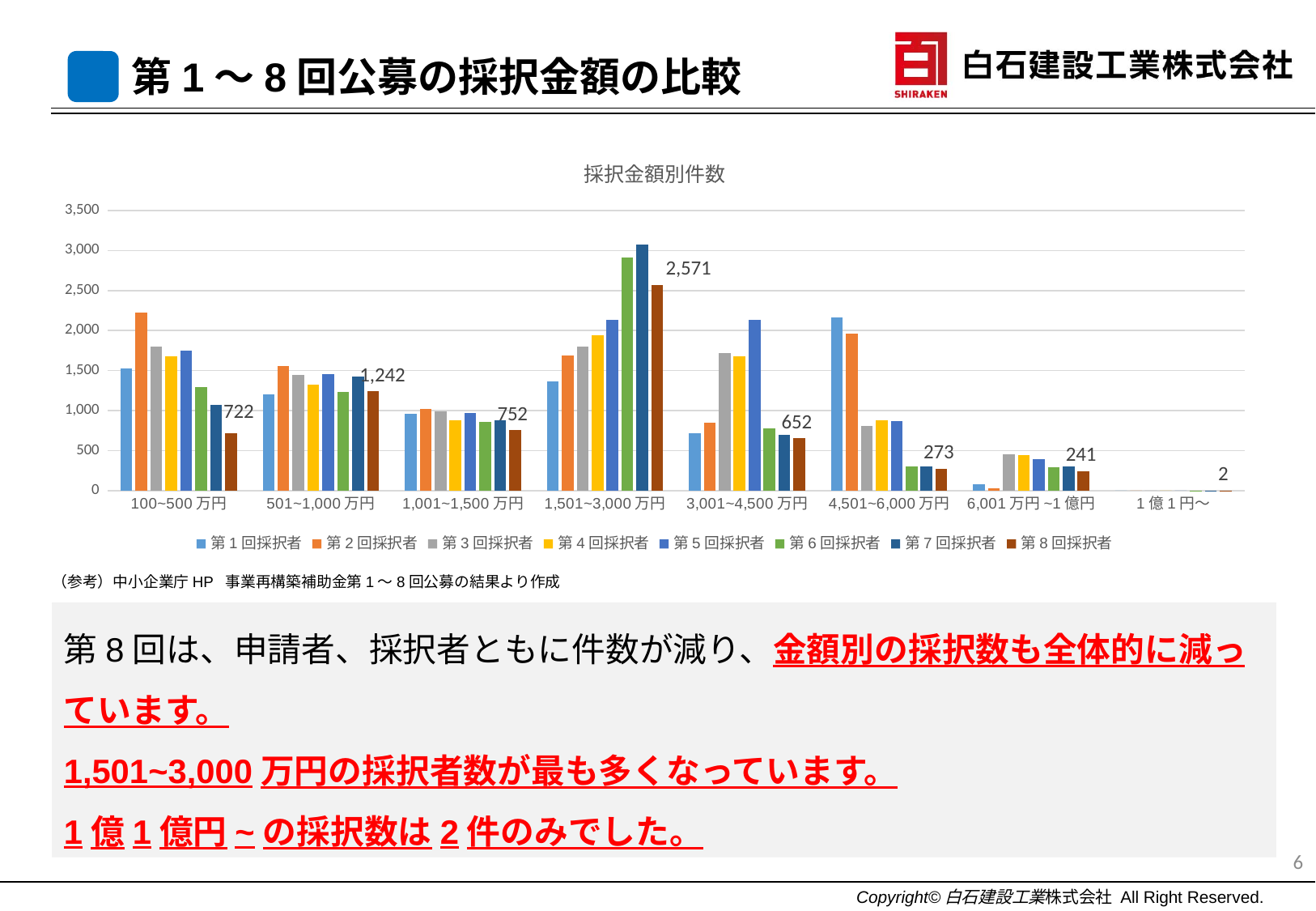

第1～8回公募の採択金額の比較

### Chart: 採択金額別件数

| Category | 第1回採択者 | 第2回採択者 | 第3回採択者 | 第4回採択者 | 第5回採択者 | 第6回採択者 | 第7回採択者 | 第8回採択者 |
|---|---|---|---|---|---|---|---|---|
| 100~500万円 | 1523.04 | 2221.968 | 1804.2 | 1673.9 | 1747.26 | 1292.9934 | 1065.712 | 721.7808 |
| 501~1,000万円 | 1202.3999999999999 | 1559.112 | 1443.3600000000001 | 1321.5 | 1456.05 | 1228.5738000000001 | 1426.6290000000001 | 1242.1344 |
| 1,001~1,500万円 | 961.92 | 1017.624 | 992.3100000000001 | 881.0 | 970.7 | 861.2287 | 875.1850000000001 | 752.124 |
| 1,501~3,000万円 | 1362.72 | 1689.816 | 1804.2 | 1938.2 | 2135.54 | 2910.3855 | 3070.8925 | 2570.7792 |
| 3,001~4,500万円 | 721.4399999999999 | 849.576 | 1713.99 | 1673.9 | 2135.54 | 781.4711 | 701.697 | 652.056 |
| 4,501~6,000万円 | 2164.32 | 1960.56 | 811.89 | 881.0 | 873.63 | 298.3241 | 298.957 | 273.0888 |
| 6,001万円~1億円 | 80.16 | 28.008 | 451.05 | 440.5 | 388.28000000000003 | 292.9558 | 304.37850000000003 | 241.45440000000002 |
| 1億1円～ | 0.0 | 0.0 | 0.0 | 0.0 | 0.0 | 3.0 | 0.7745000000000001 | 1.9367999999999999 |
（参考）中小企業庁HP  事業再構築補助金第1～8回公募の結果より作成
第8回は、申請者、採択者ともに件数が減り、金額別の採択数も全体的に減っています。
1,501~3,000万円の採択者数が最も多くなっています。
1億1億円~の採択数は2件のみでした。
6